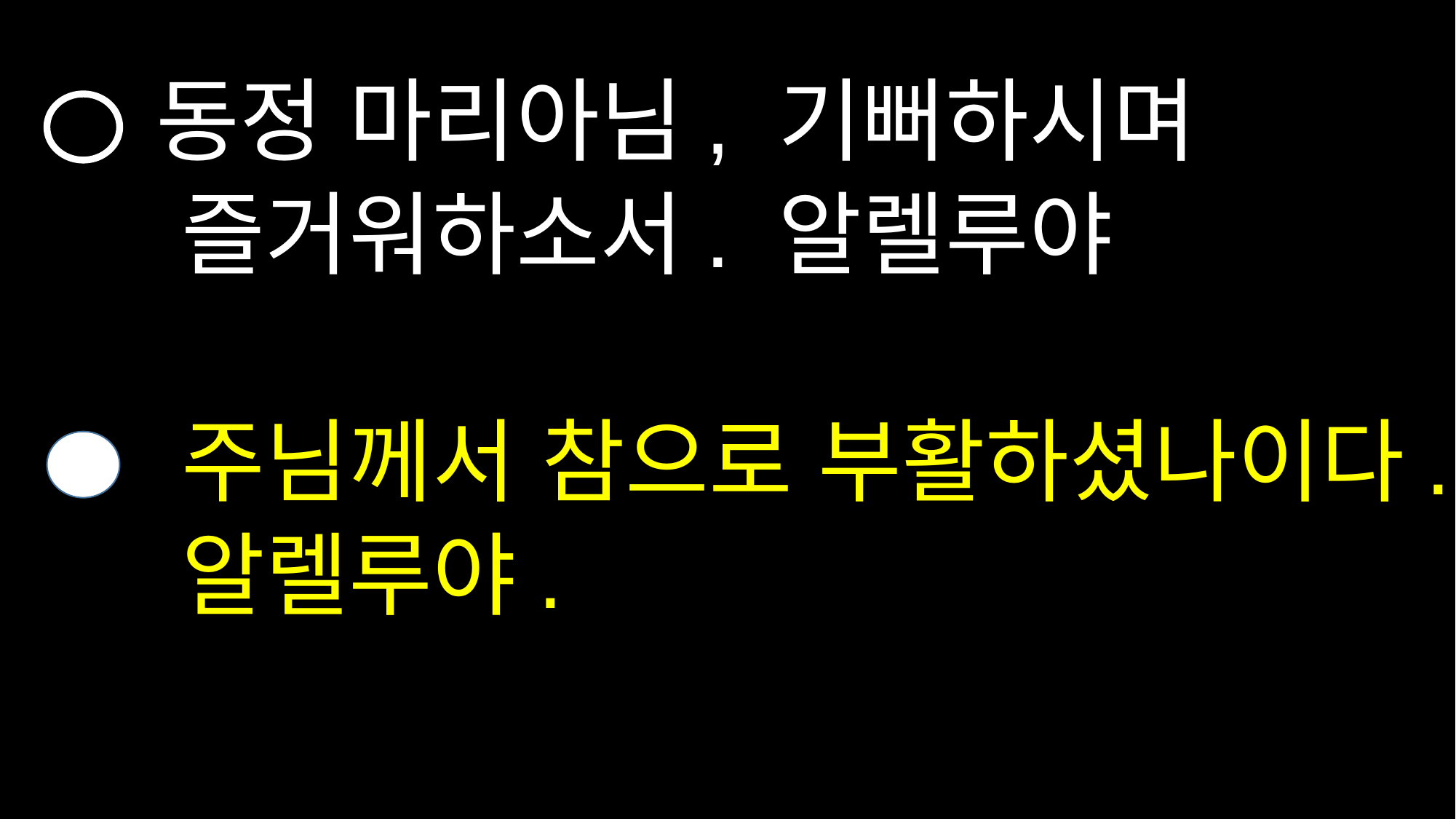

동정 마리아님, 기뻐하시며
     즐거워하소서. 알렐루야

     주님께서 참으로 부활하셨나이다.
     알렐루야.